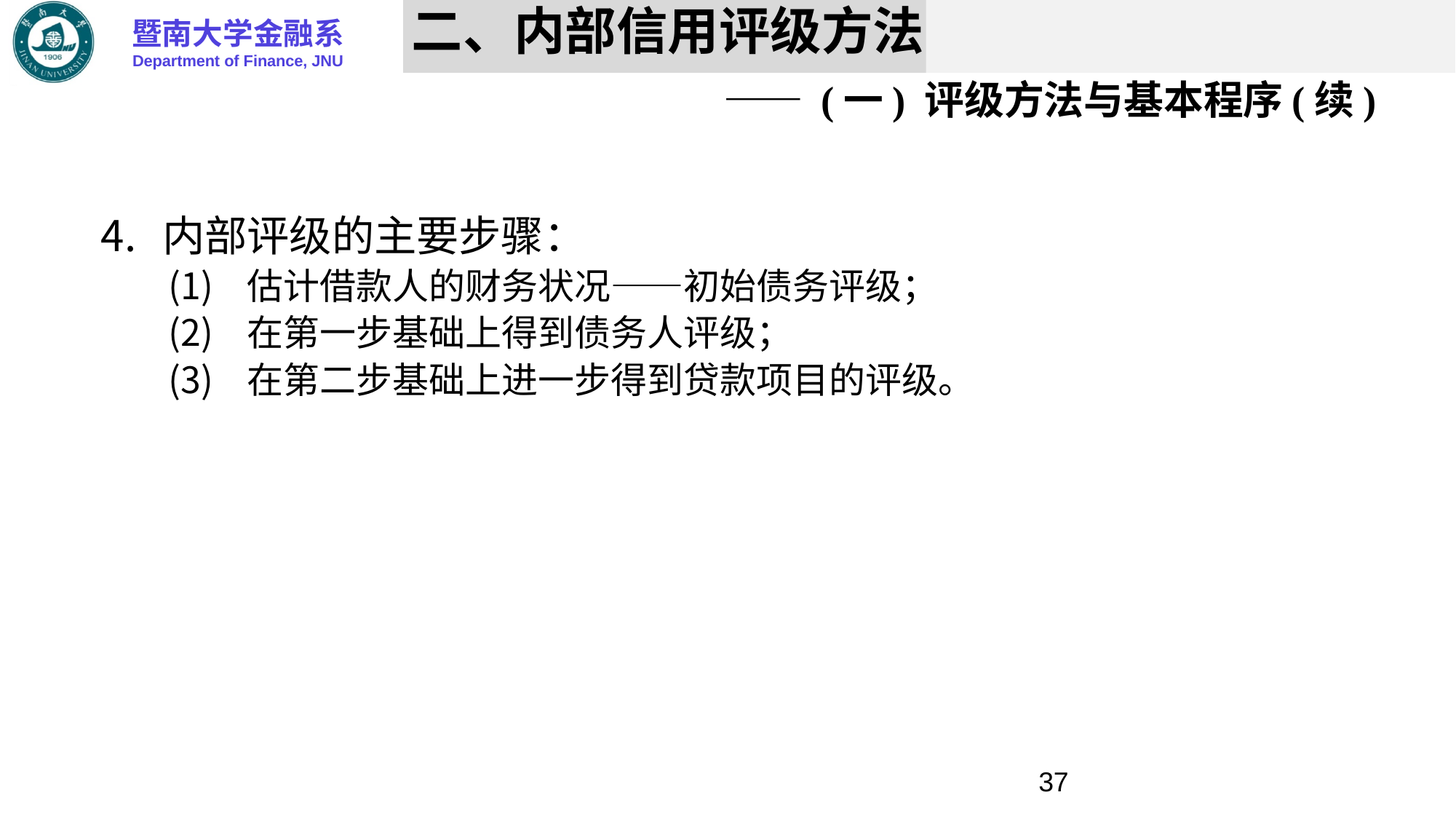

# 二、内部信用评级方法 —— (一) 评级方法与基本程序(续)
内部评级的主要步骤：
 估计借款人的财务状况——初始债务评级；
 在第一步基础上得到债务人评级；
 在第二步基础上进一步得到贷款项目的评级。

37